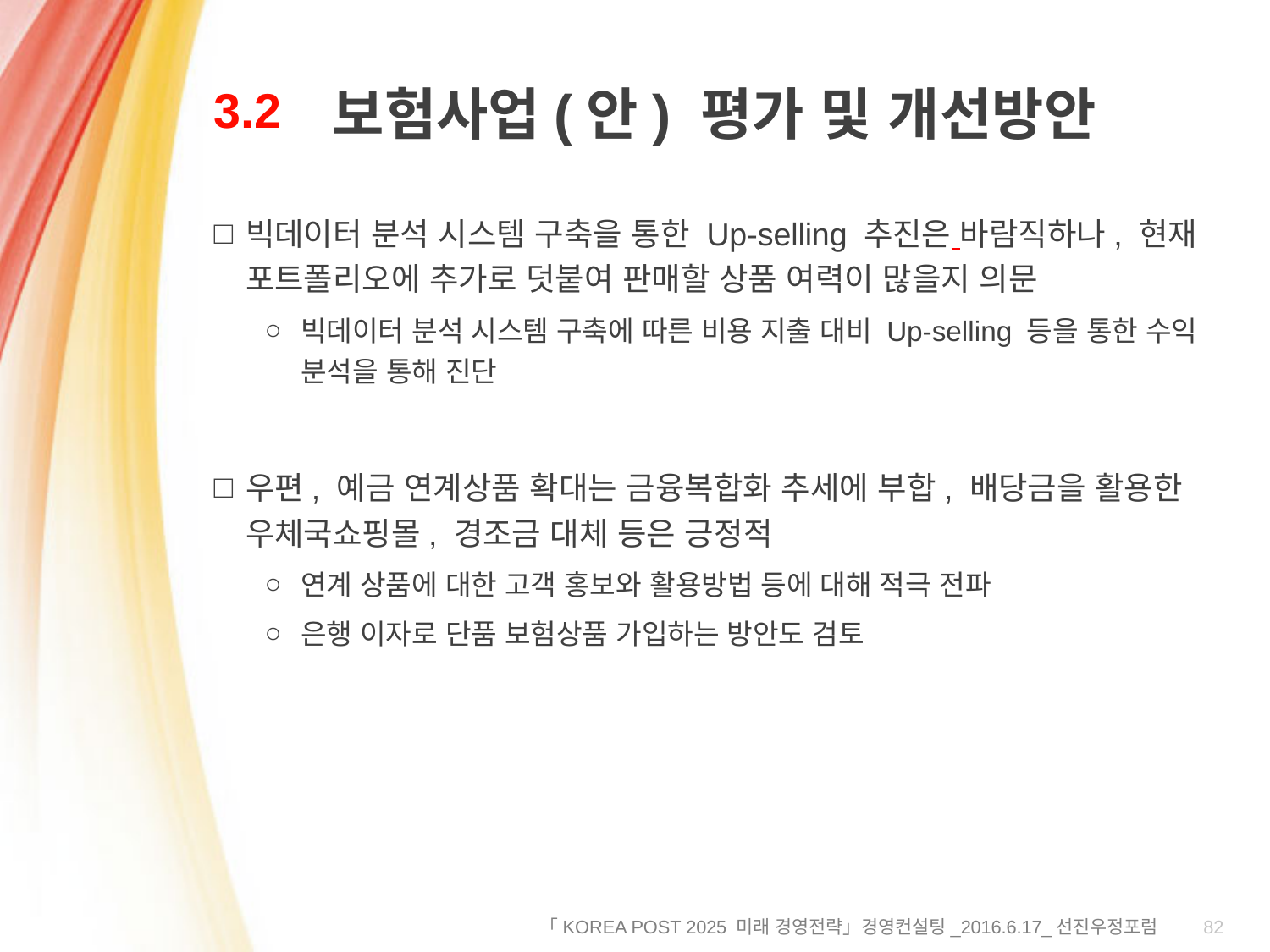

# 3.2
보험사업(안) 평가 및 개선방안
빅데이터 분석 시스템 구축을 통한 Up-selling 추진은 바람직하나, 현재 포트폴리오에 추가로 덧붙여 판매할 상품 여력이 많을지 의문
빅데이터 분석 시스템 구축에 따른 비용 지출 대비 Up-selling 등을 통한 수익 분석을 통해 진단

우편, 예금 연계상품 확대는 금융복합화 추세에 부합, 배당금을 활용한 우체국쇼핑몰, 경조금 대체 등은 긍정적
연계 상품에 대한 고객 홍보와 활용방법 등에 대해 적극 전파
은행 이자로 단품 보험상품 가입하는 방안도 검토
82